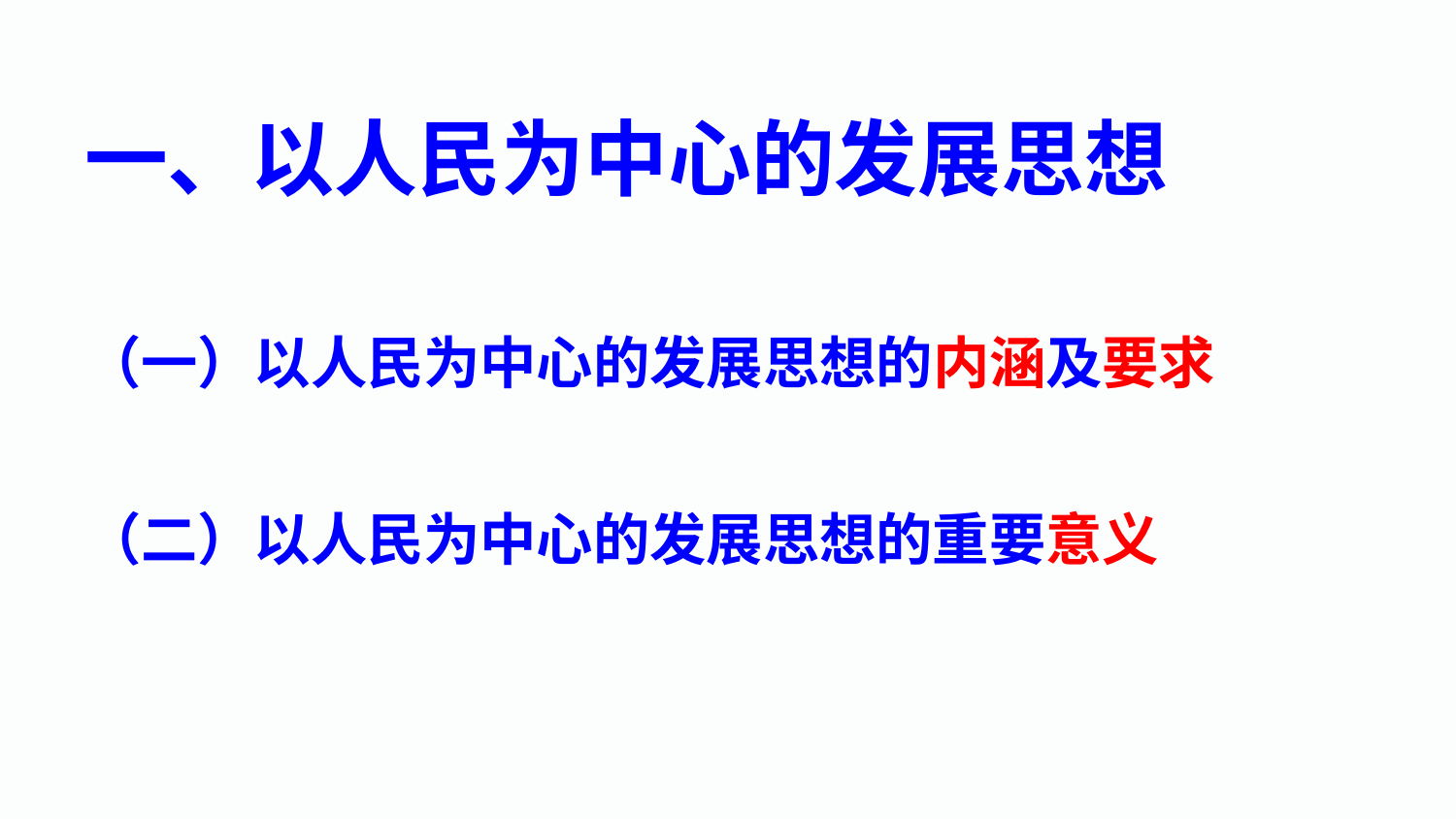

一、以人民为中心的发展思想

（一）以人民为中心的发展思想的内涵及要求

（二）以人民为中心的发展思想的重要意义